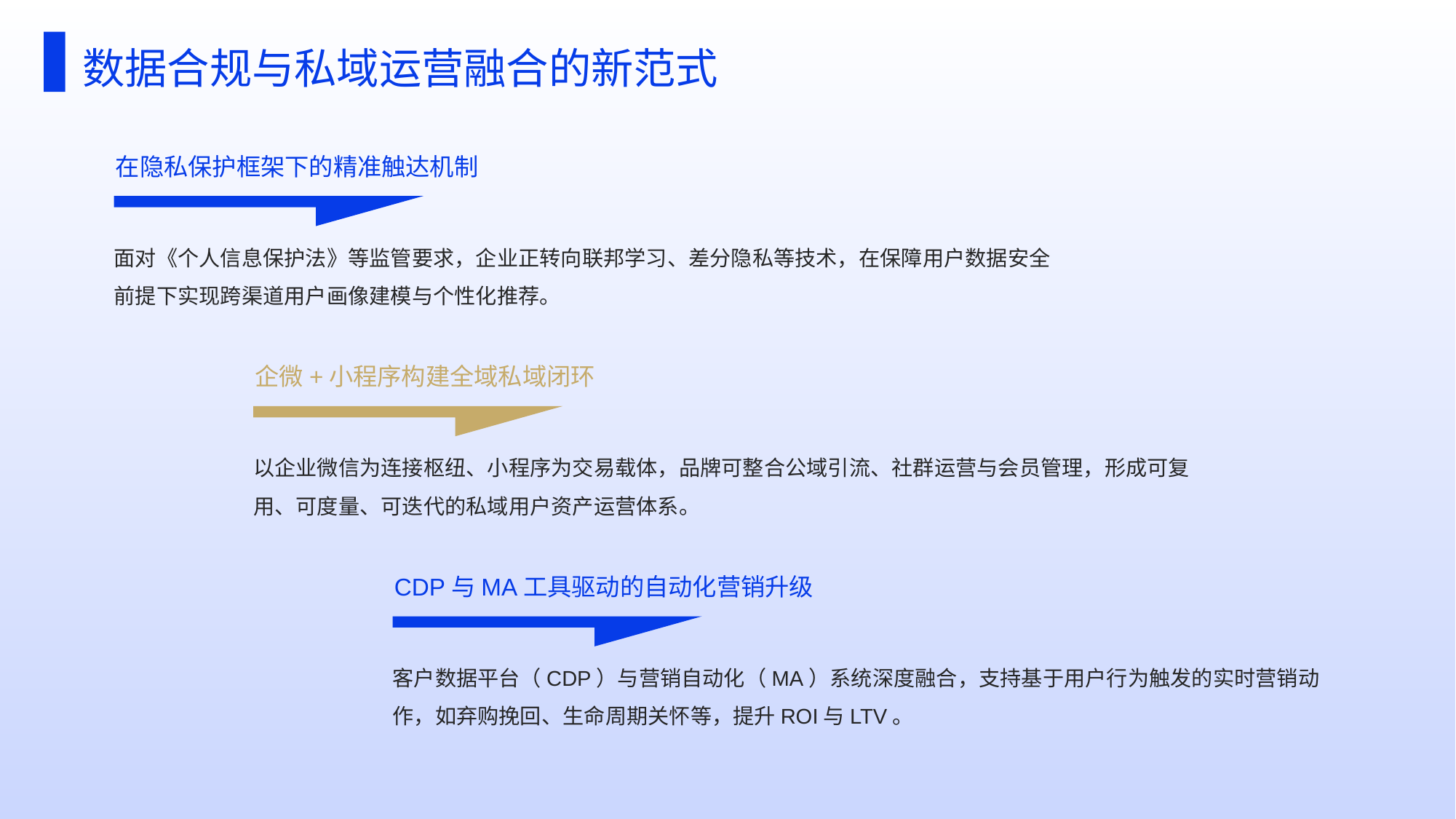

数据合规与私域运营融合的新范式
在隐私保护框架下的精准触达机制

面对《个人信息保护法》等监管要求，企业正转向联邦学习、差分隐私等技术，在保障用户数据安全前提下实现跨渠道用户画像建模与个性化推荐。
企微+小程序构建全域私域闭环

以企业微信为连接枢纽、小程序为交易载体，品牌可整合公域引流、社群运营与会员管理，形成可复用、可度量、可迭代的私域用户资产运营体系。
CDP与MA工具驱动的自动化营销升级

客户数据平台（CDP）与营销自动化（MA）系统深度融合，支持基于用户行为触发的实时营销动作，如弃购挽回、生命周期关怀等，提升ROI与LTV。